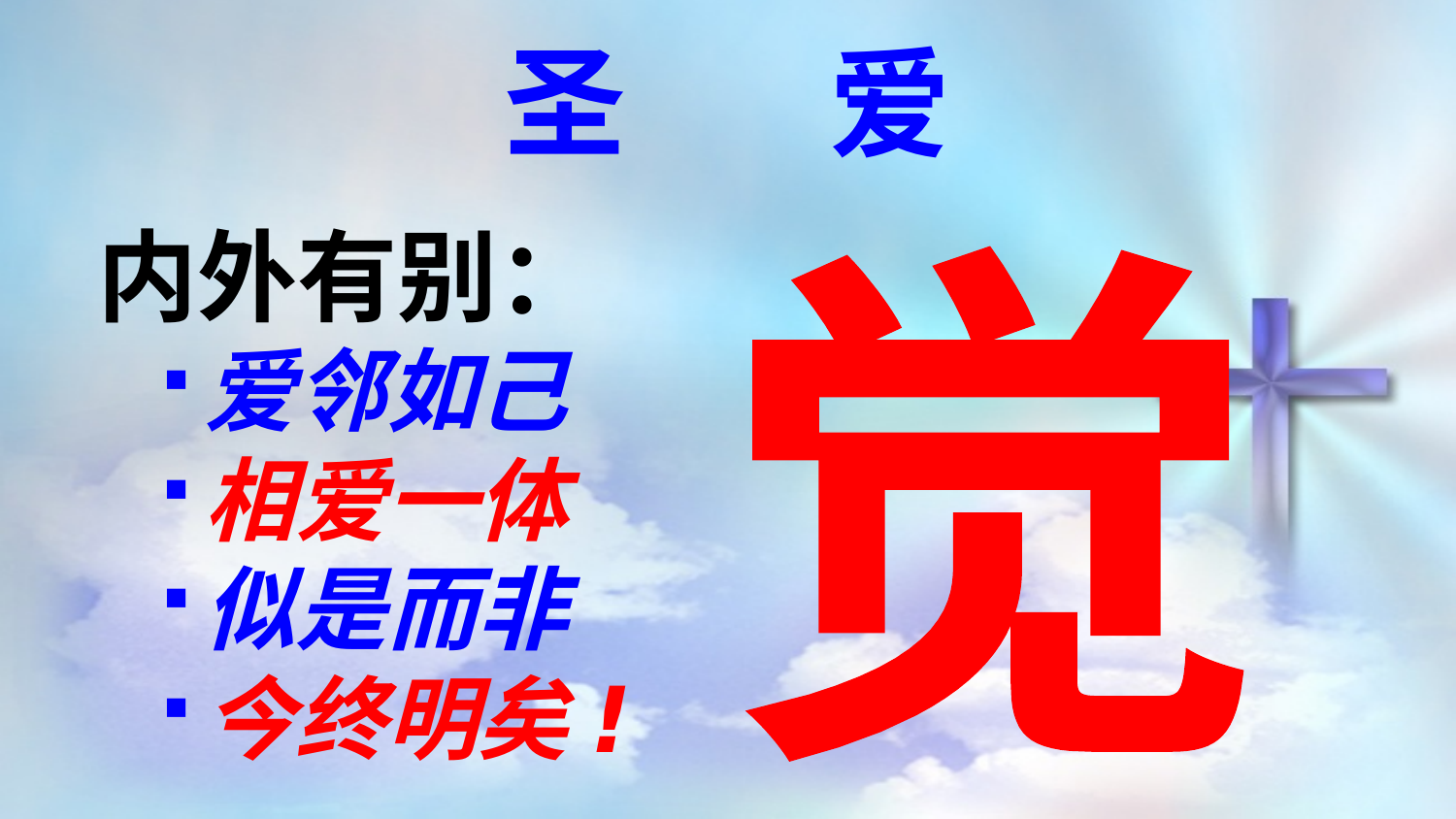

圣   爱
内外有别：
爱邻如己
相爱一体
似是而非
今终明矣!
觉